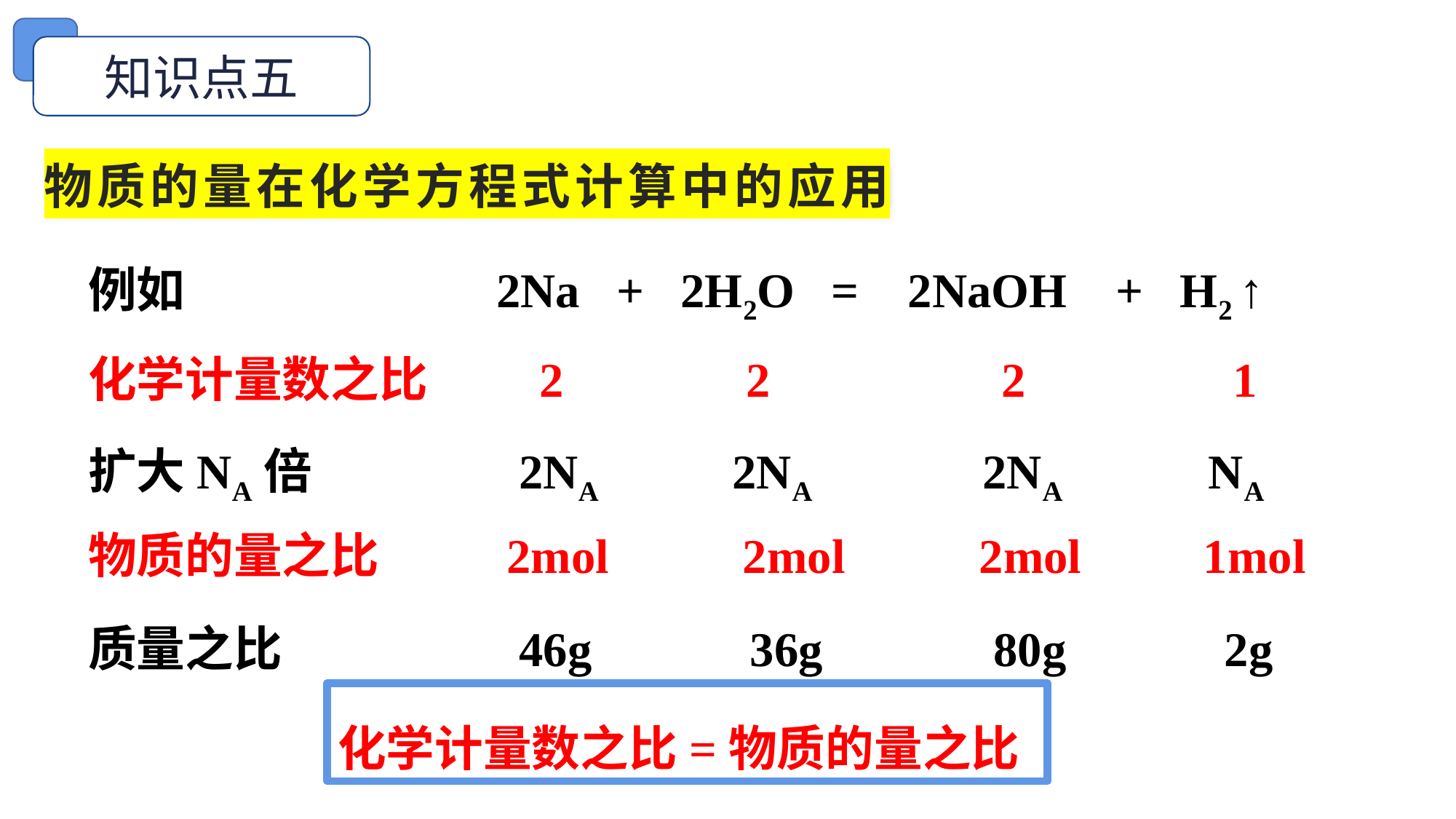

知识点五
物质的量在化学方程式计算中的应用
例如                           2Na   +   2H2O   =    2NaOH    +   H2 ↑
化学计量数之比         2               2                   2                 1
                                    2NA           2NA              2NA            NA
扩大NA倍
                                   2mol           2mol           2mol          1mol
物质的量之比
                                    46g             36g              80g             2g
质量之比
化学计量数之比=物质的量之比